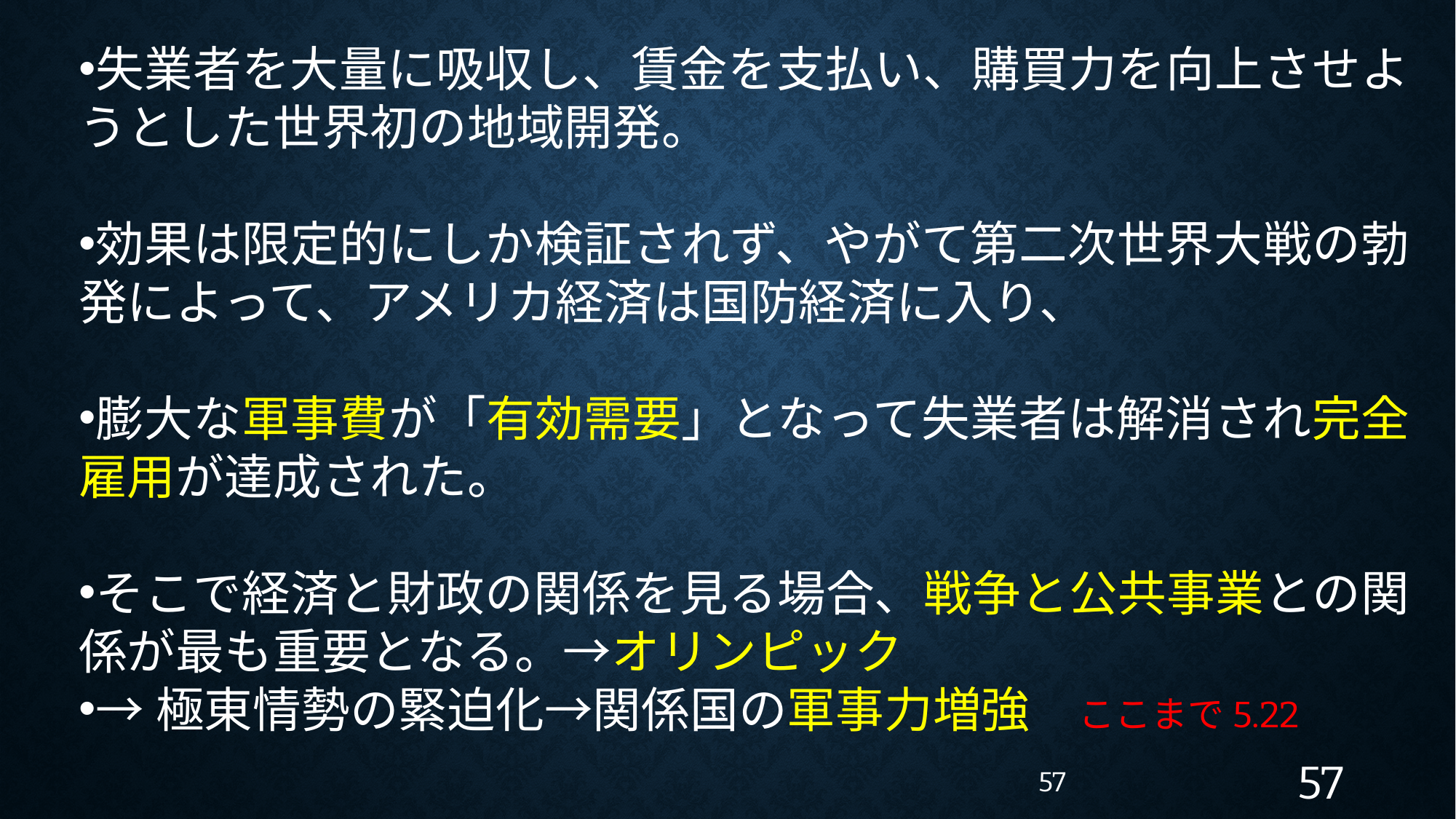

失業者を大量に吸収し、賃金を支払い、購買力を向上させようとした世界初の地域開発。

効果は限定的にしか検証されず、やがて第二次世界大戦の勃発によって、アメリカ経済は国防経済に入り、

膨大な軍事費が「有効需要」となって失業者は解消され完全雇用が達成された。

そこで経済と財政の関係を見る場合、戦争と公共事業との関係が最も重要となる。→オリンピック
→極東情勢の緊迫化→関係国の軍事力増強　ここまで5.22
57
57